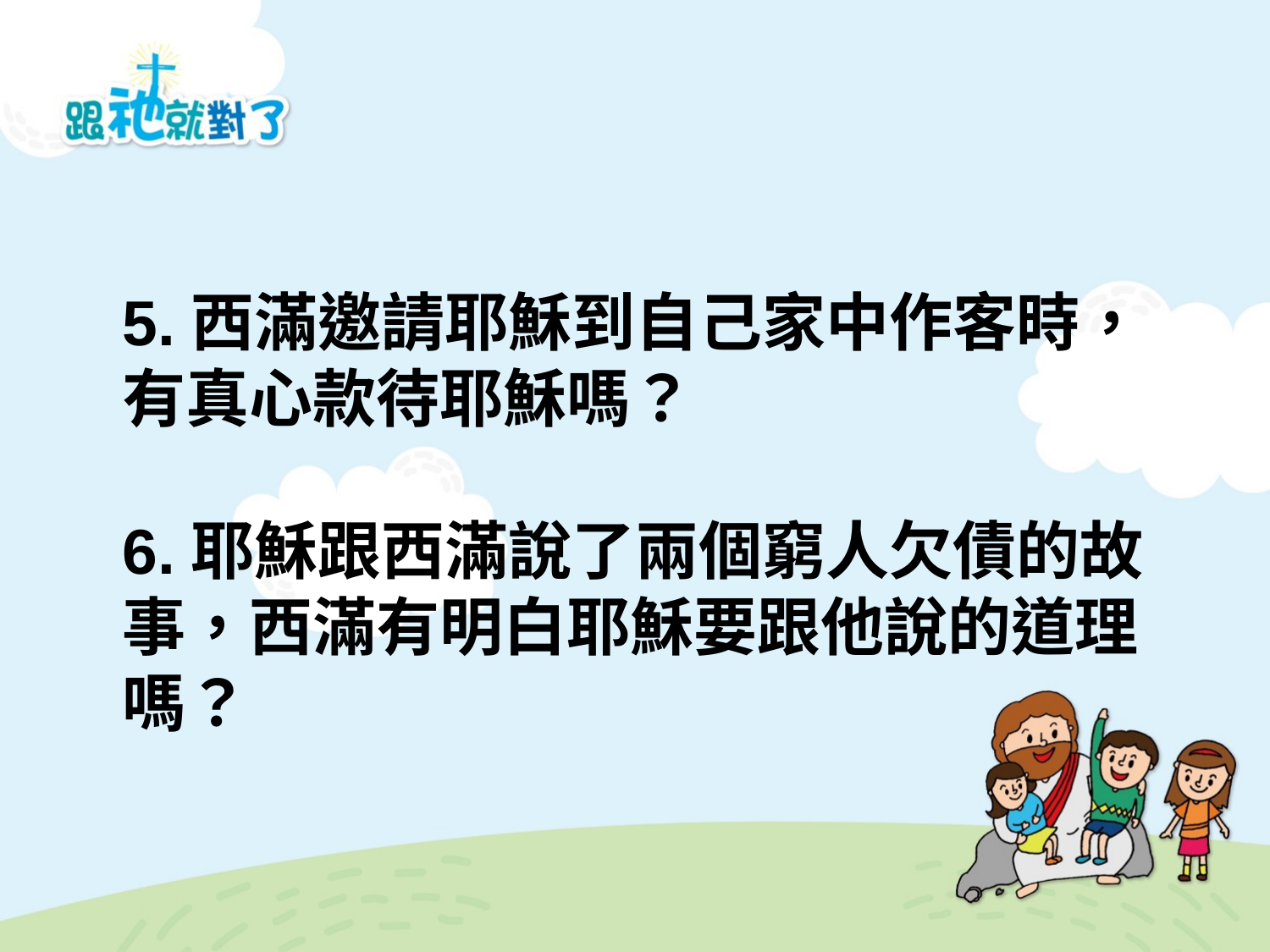

5.西滿邀請耶穌到自己家中作客時，有真心款待耶穌嗎？

6.耶穌跟西滿說了兩個窮人欠債的故事，西滿有明白耶穌要跟他說的道理嗎？